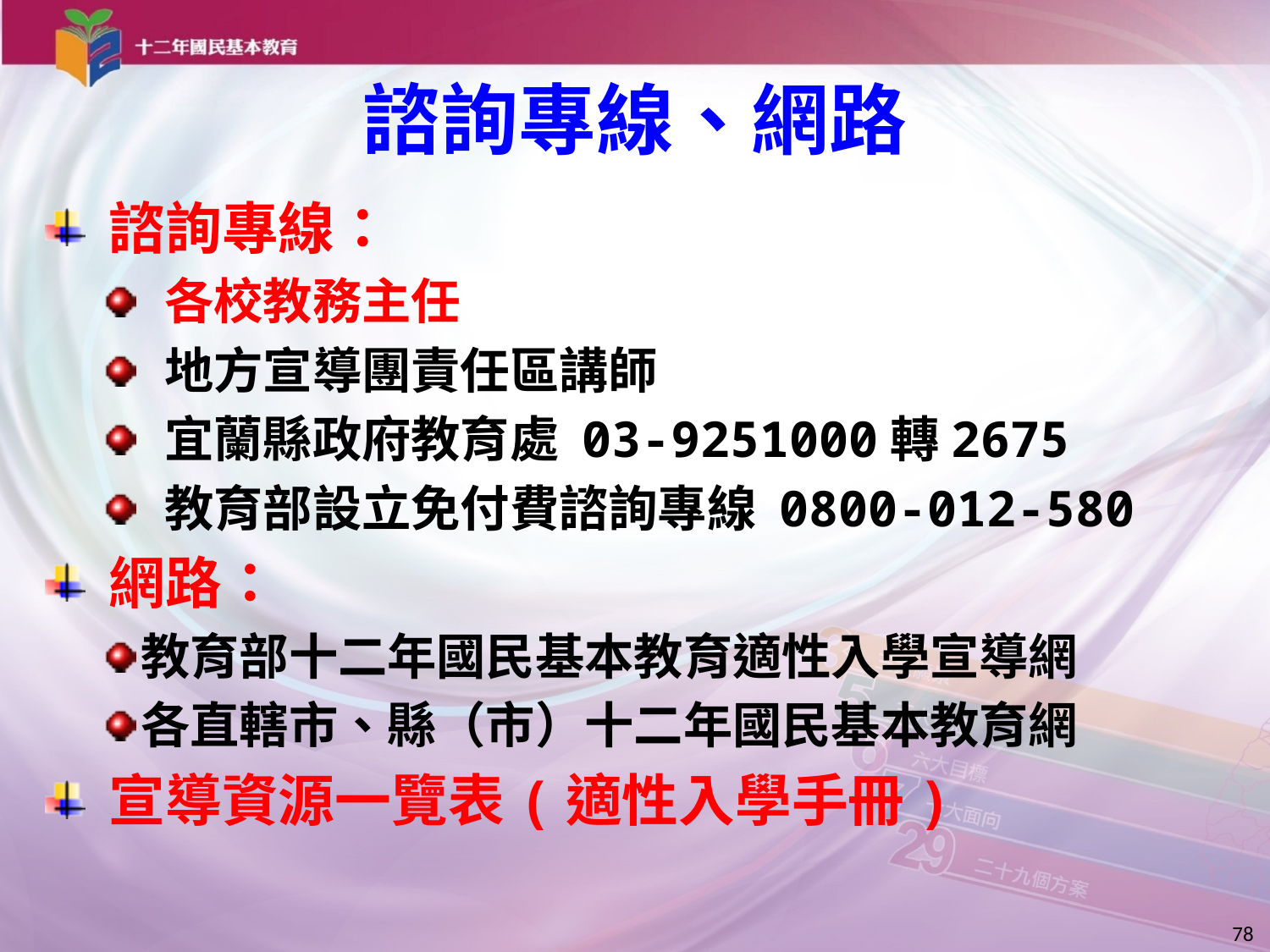

# 諮詢專線、網路
諮詢專線：
各校教務主任
地方宣導團責任區講師
宜蘭縣政府教育處 03-9251000轉2675
教育部設立免付費諮詢專線 0800-012-580
網路：
教育部十二年國民基本教育適性入學宣導網
各直轄市、縣（市）十二年國民基本教育網
宣導資源一覽表(適性入學手冊)